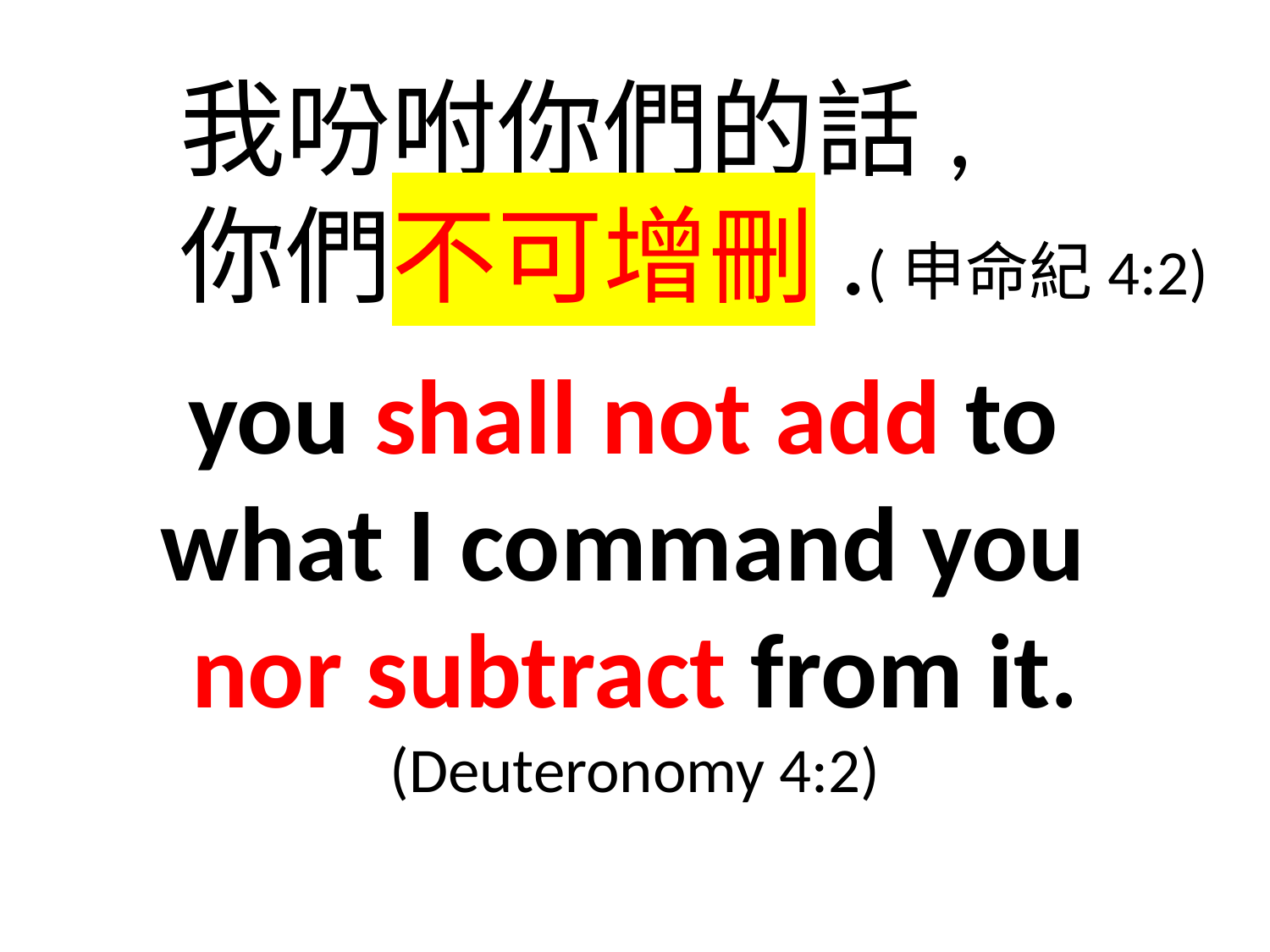

我吩咐你們的話,
      你們不可增刪.(申命紀4:2)
you shall not add to
what I command you
nor subtract from it.
(Deuteronomy 4:2)